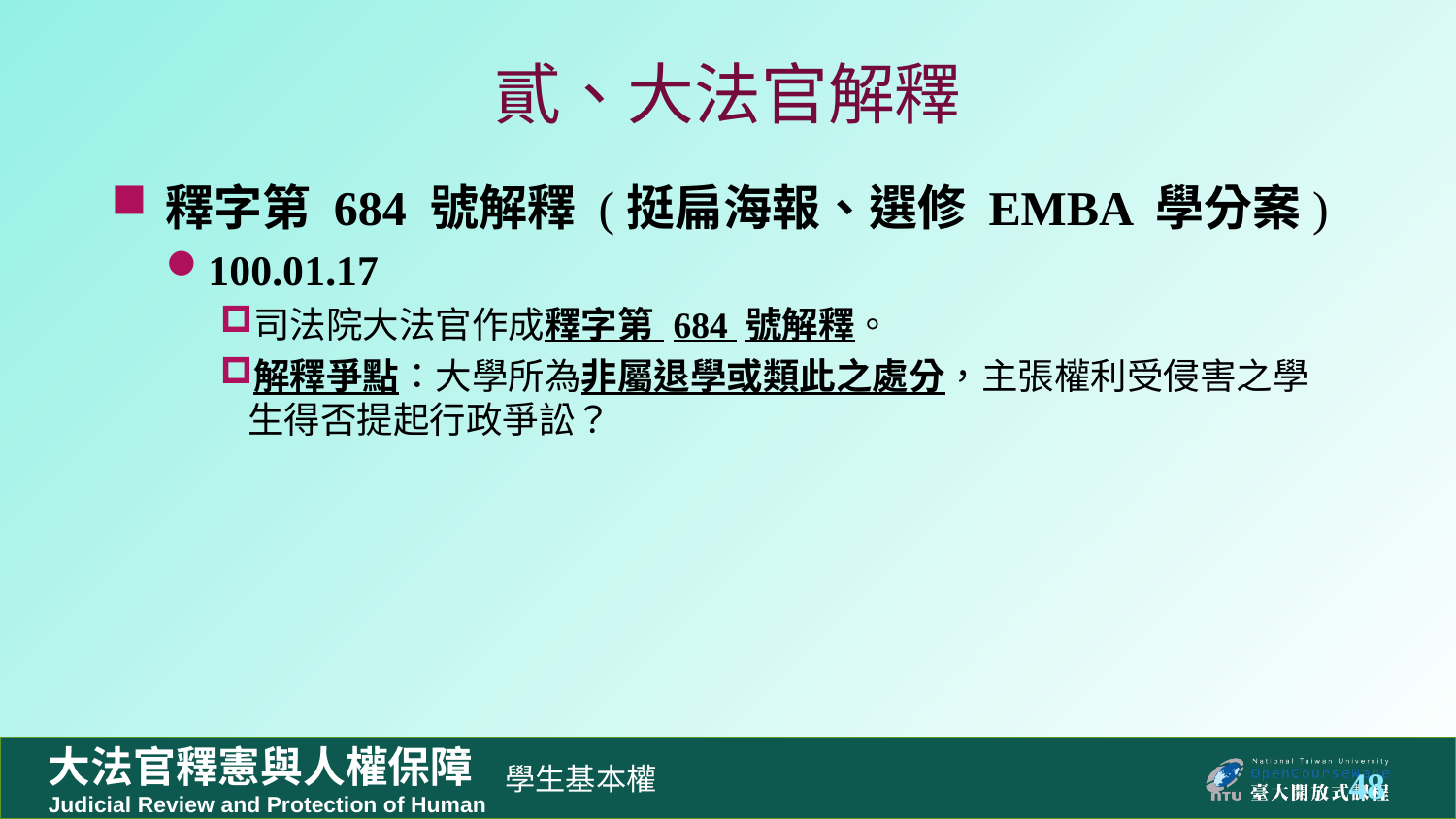

# 貳、大法官解釋
釋字第 684 號解釋 (挺扁海報、選修 EMBA 學分案)
100.01.17
司法院大法官作成釋字第 684 號解釋。
解釋爭點：大學所為非屬退學或類此之處分，主張權利受侵害之學生得否提起行政爭訟？